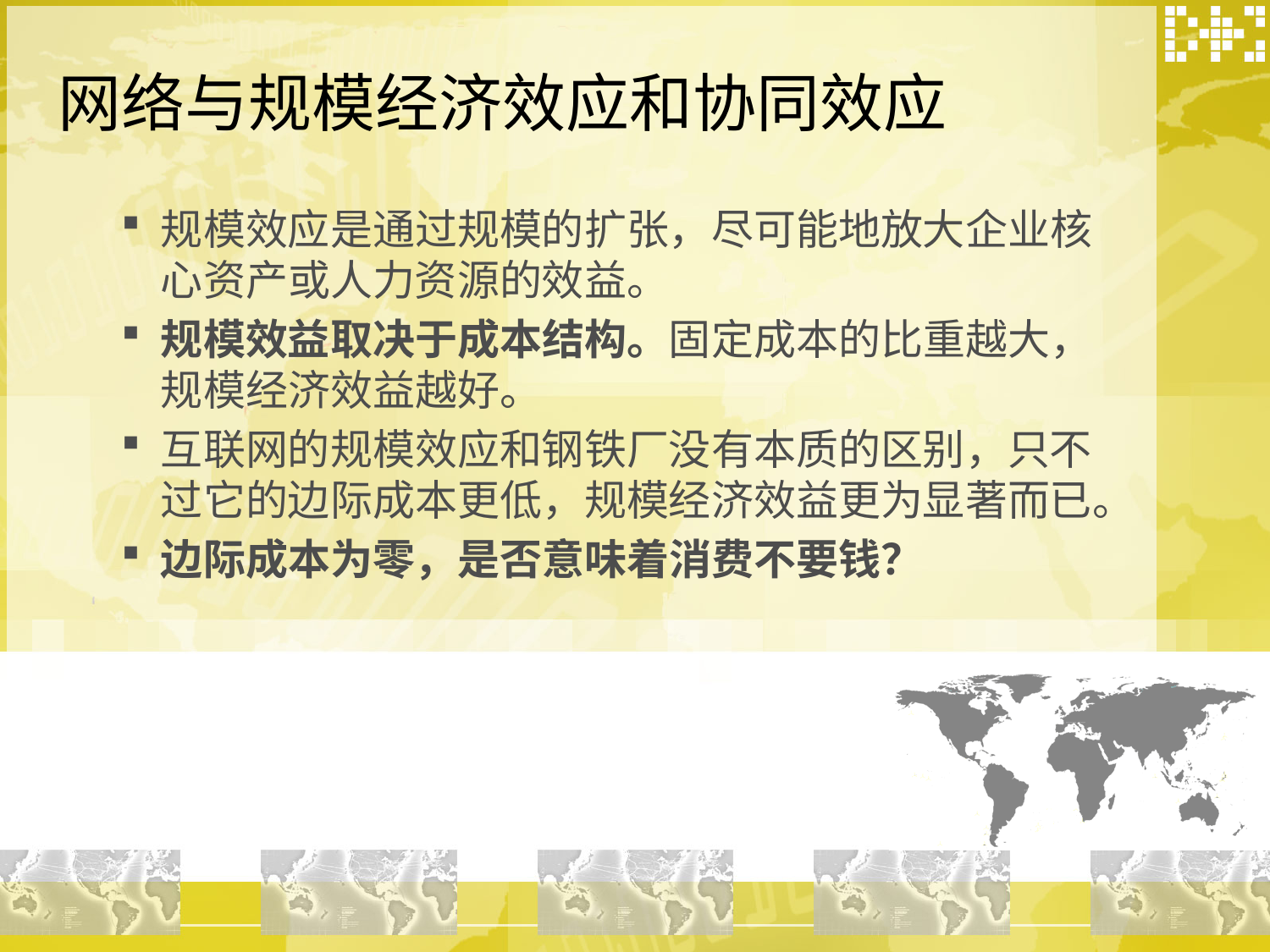

# 网络与规模经济效应和协同效应
规模效应是通过规模的扩张，尽可能地放大企业核心资产或人力资源的效益。
规模效益取决于成本结构。固定成本的比重越大，规模经济效益越好。
互联网的规模效应和钢铁厂没有本质的区别，只不过它的边际成本更低，规模经济效益更为显著而已。
边际成本为零，是否意味着消费不要钱？